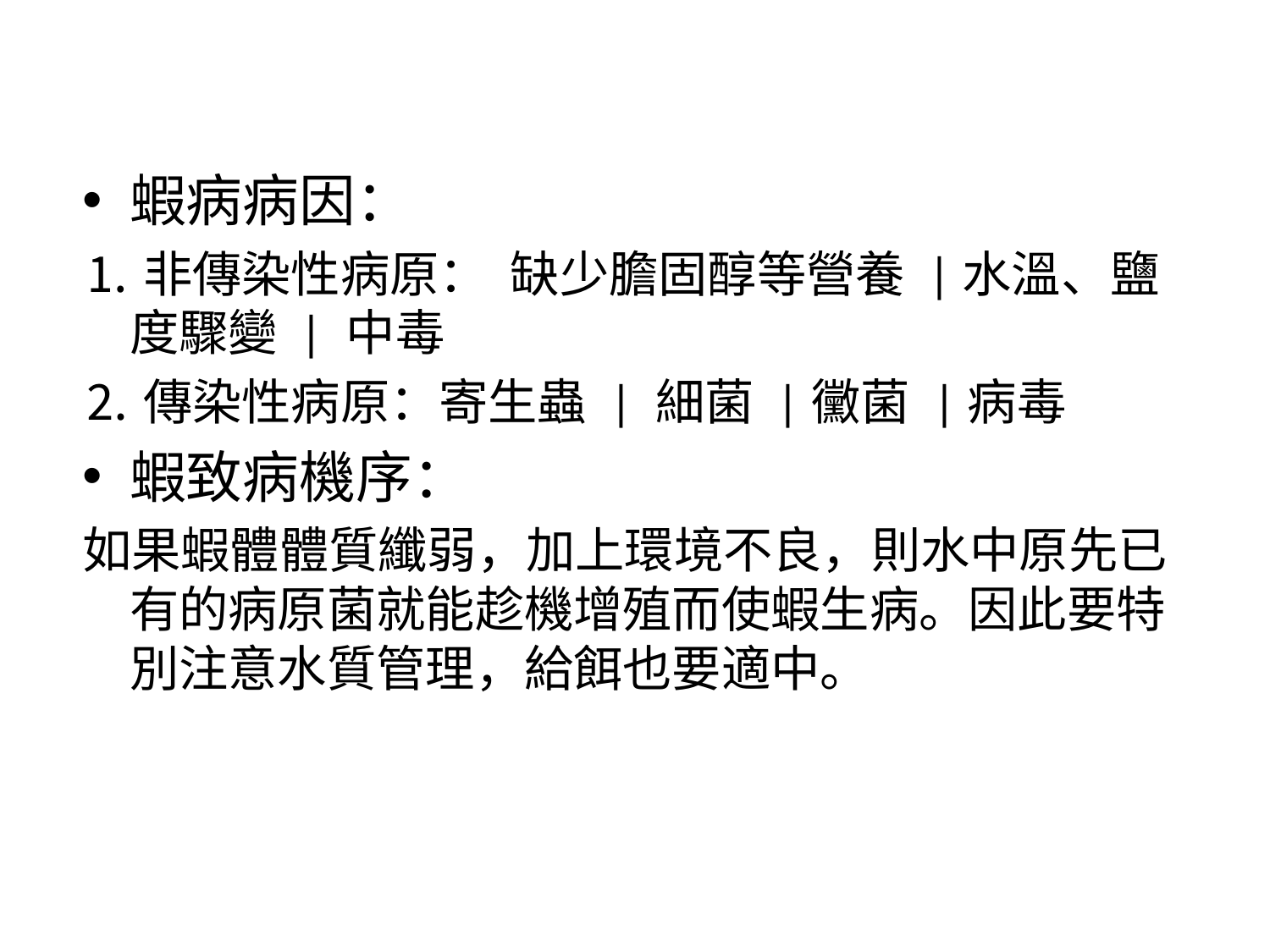

# 蝦病病因：
⒈非傳染性病原：  缺少膽固醇等營養 |水溫、鹽度驟變 | 中毒
⒉傳染性病原：寄生蟲 | 細菌 |黴菌 |病毒
蝦致病機序：
如果蝦體體質纖弱，加上環境不良，則水中原先已有的病原菌就能趁機增殖而使蝦生病。因此要特別注意水質管理，給餌也要適中。